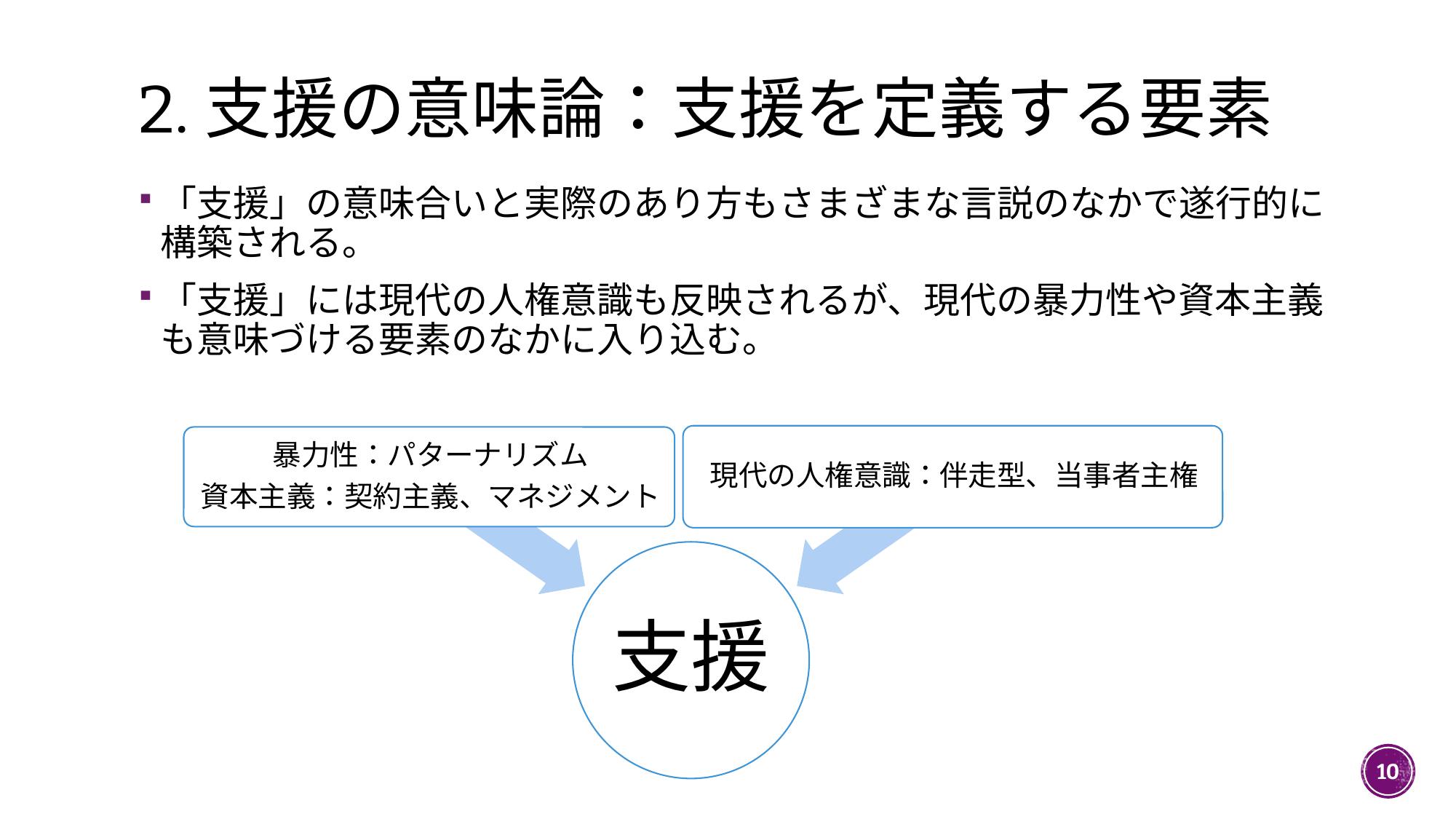

# 2.支援の意味論：支援を定義する要素
「支援」の意味合いと実際のあり方もさまざまな言説のなかで遂行的に構築される。
「支援」には現代の人権意識も反映されるが、現代の暴力性や資本主義も意味づける要素のなかに入り込む。

支援
暴力性：パターナリズム
資本主義：契約主義、マネジメント
現代の人権意識：伴走型、当事者主権
10